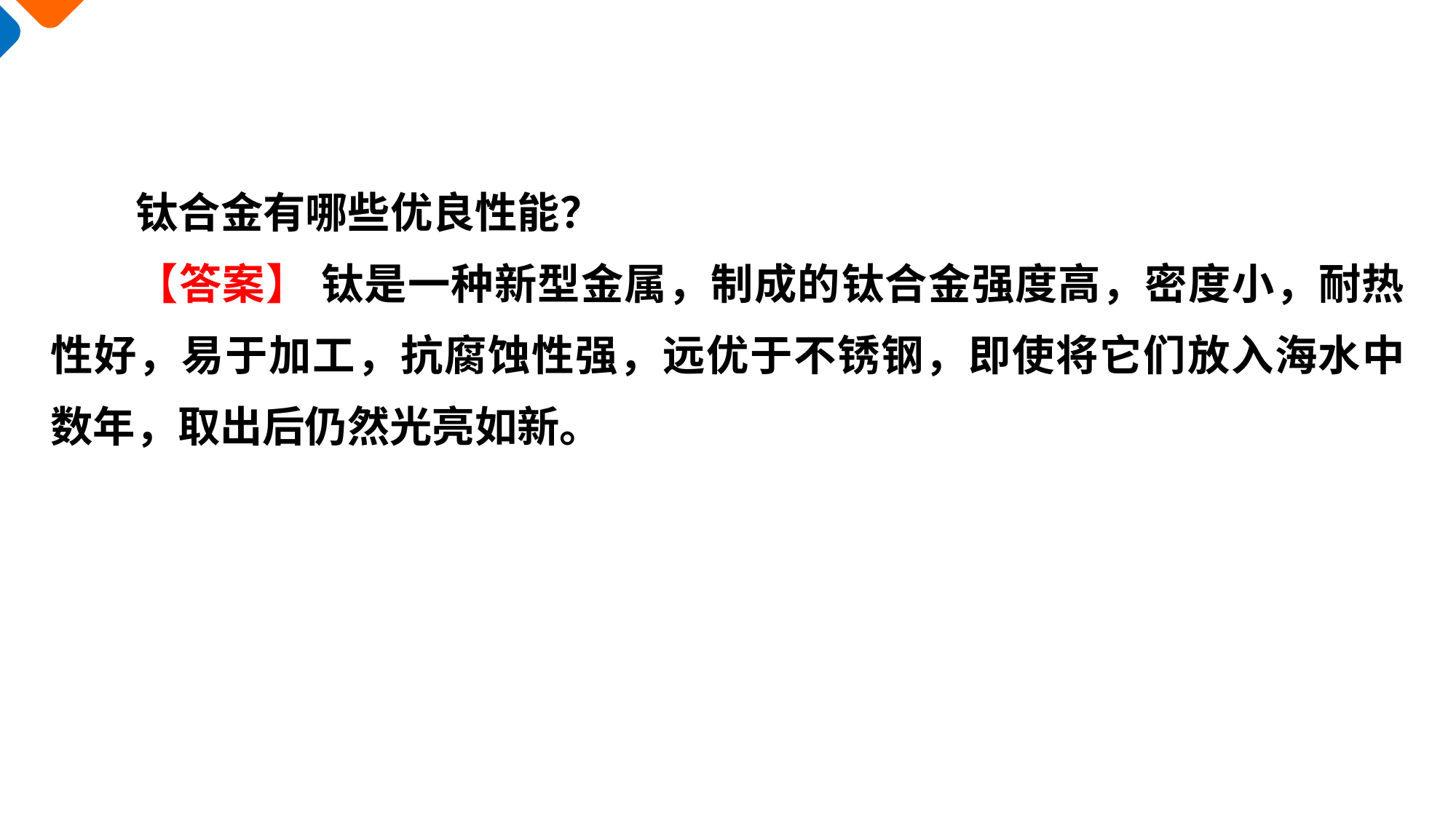

钛合金有哪些优良性能？
【答案】 钛是一种新型金属，制成的钛合金强度高，密度小，耐热性好，易于加工，抗腐蚀性强，远优于不锈钢，即使将它们放入海水中数年，取出后仍然光亮如新。